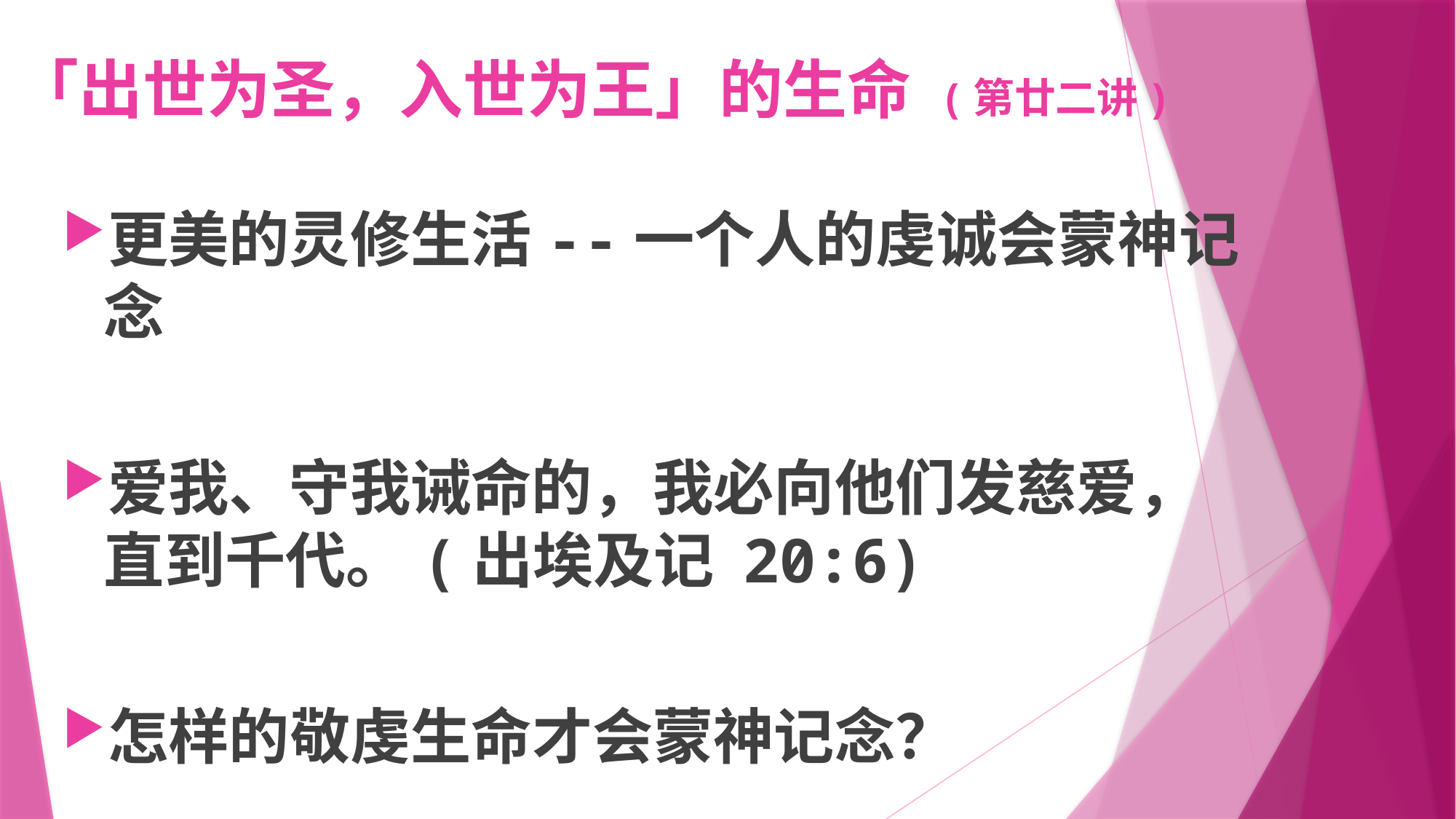

# 「出世为圣，入世为王」的生命 (第廿二讲)
更美的灵修生活--一个人的虔诚会蒙神记念

爱我、守我诫命的，我必向他们发慈爱，直到千代。(出埃及记 20:6)

怎样的敬虔生命才会蒙神记念？